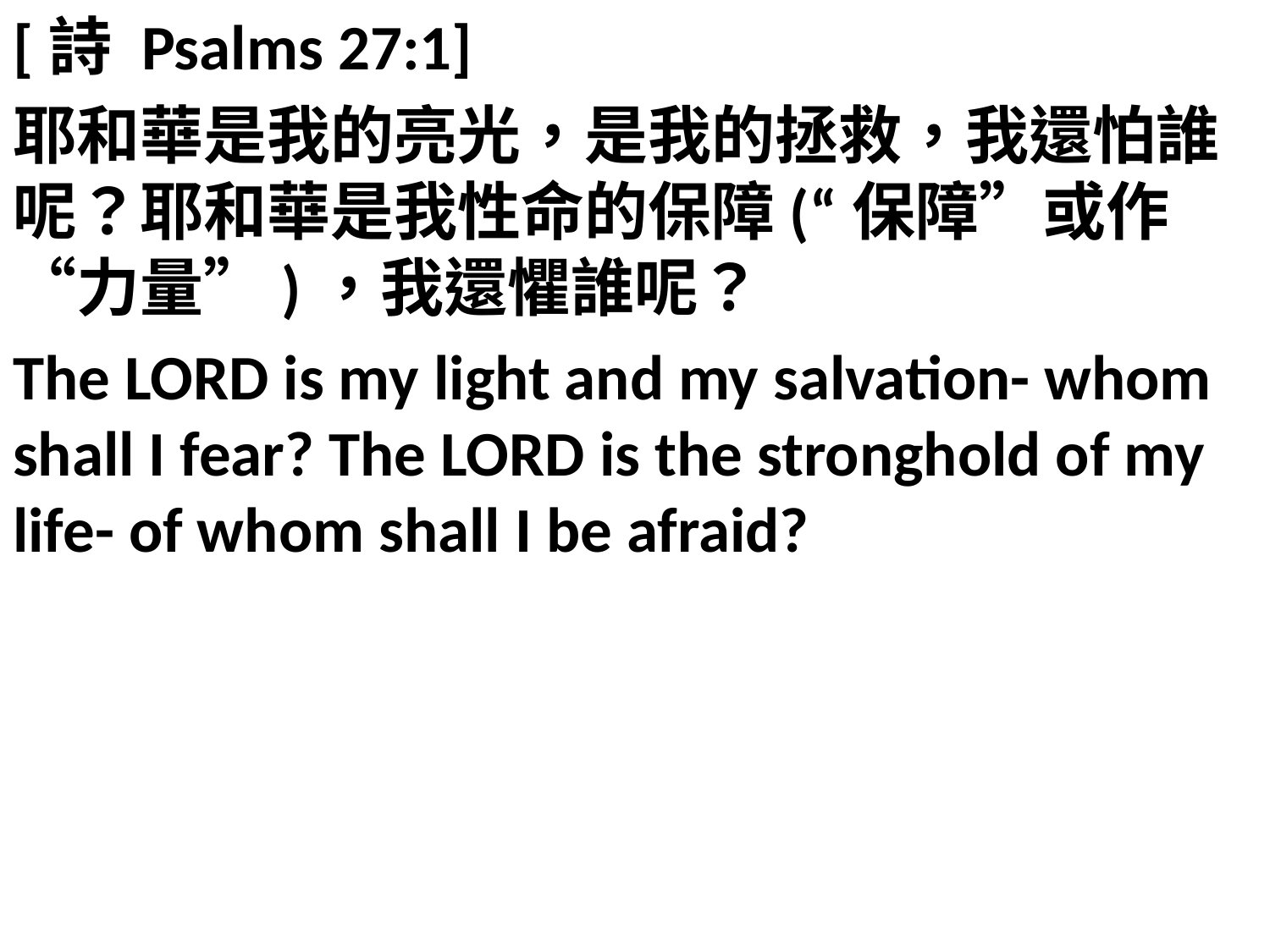

[詩 Psalms 27:1]
耶和華是我的亮光，是我的拯救，我還怕誰呢？耶和華是我性命的保障(“保障”或作“力量”)，我還懼誰呢？
The LORD is my light and my salvation- whom shall I fear? The LORD is the stronghold of my life- of whom shall I be afraid?